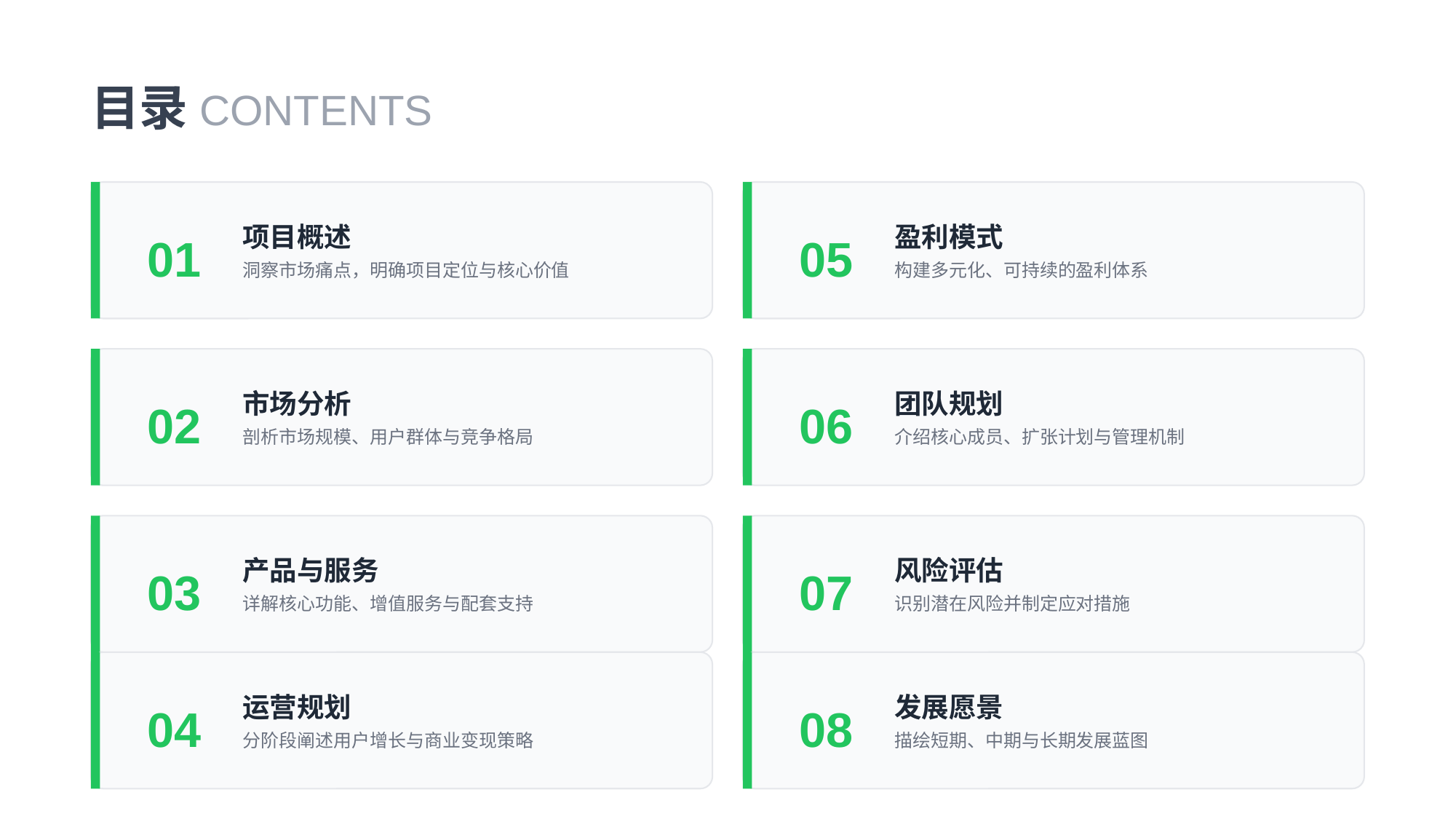

目录CONTENTS

01
项目概述
洞察市场痛点，明确项目定位与核心价值
05
盈利模式
构建多元化、可持续的盈利体系

02
市场分析
剖析市场规模、用户群体与竞争格局
06
团队规划
介绍核心成员、扩张计划与管理机制

03
产品与服务
详解核心功能、增值服务与配套支持
07
风险评估
识别潜在风险并制定应对措施

04
运营规划
分阶段阐述用户增长与商业变现策略
08
发展愿景
描绘短期、中期与长期发展蓝图